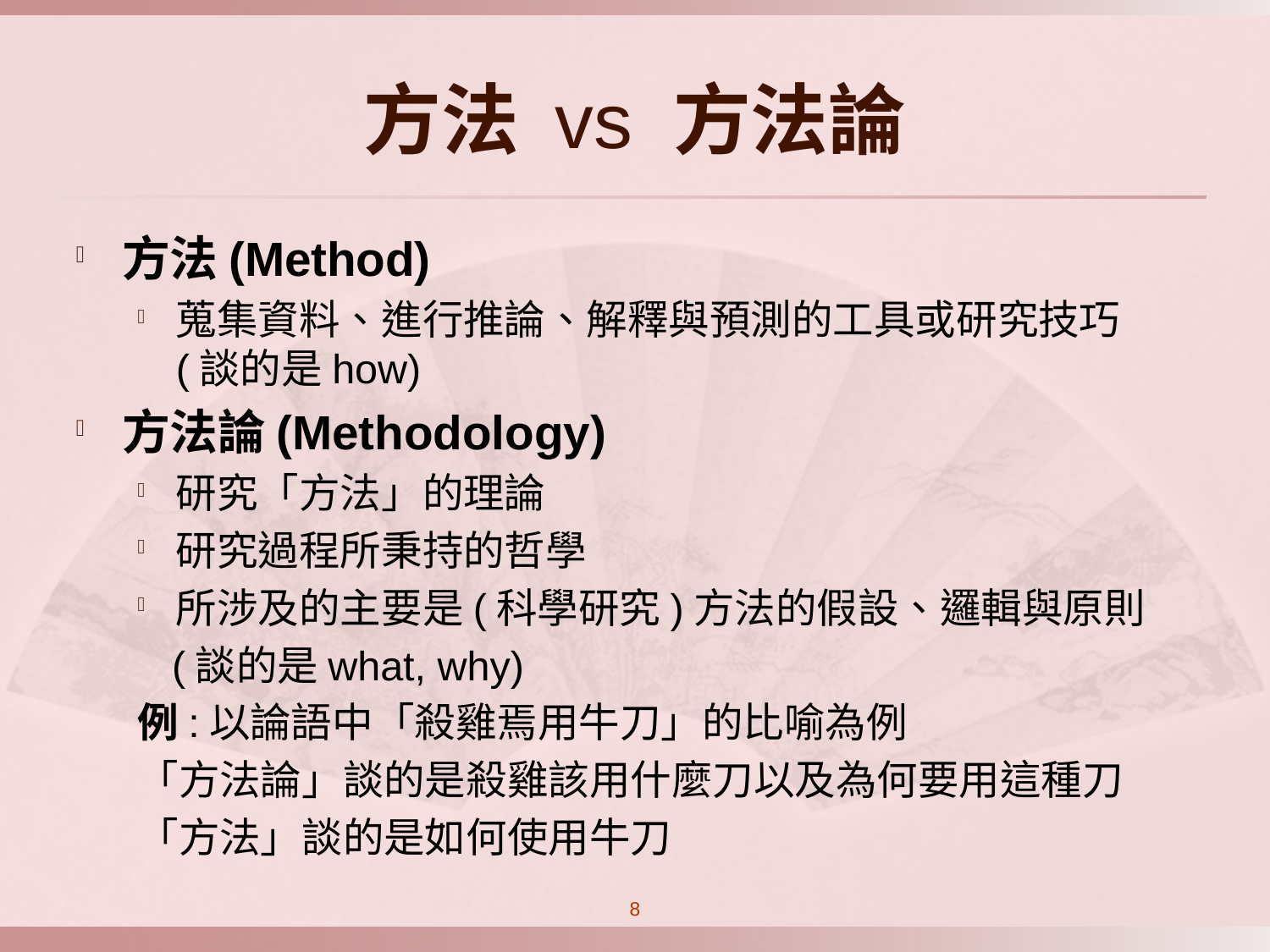

# 方法 vs 方法論
方法(Method)
蒐集資料、進行推論、解釋與預測的工具或研究技巧(談的是how)
方法論(Methodology)
研究「方法」的理論
研究過程所秉持的哲學
所涉及的主要是(科學研究)方法的假設、邏輯與原則
   (談的是what, why)
例:以論語中「殺雞焉用牛刀」的比喻為例
「方法論」談的是殺雞該用什麼刀以及為何要用這種刀
「方法」談的是如何使用牛刀
8